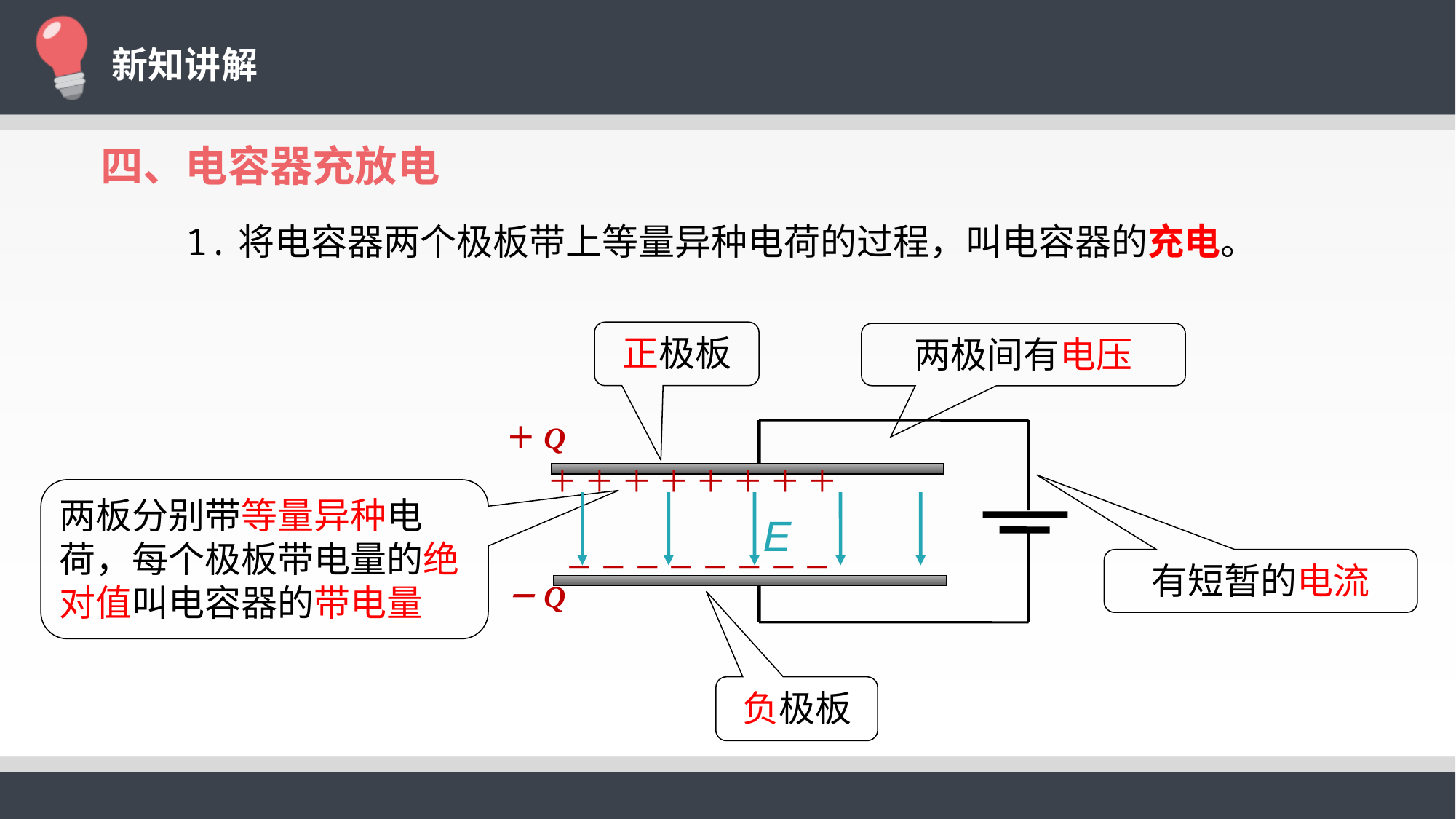

新知讲解
四、电容器充放电
    1.将电容器两个极板带上等量异种电荷的过程，叫电容器的充电。
正极板
两极间有电压
＋Q
＋ ＋ ＋ ＋ ＋ ＋ ＋ ＋
－ － － － － － － －
－Q

两板分别带等量异种电荷，每个极板带电量的绝对值叫电容器的带电量

E
有短暂的电流
负极板